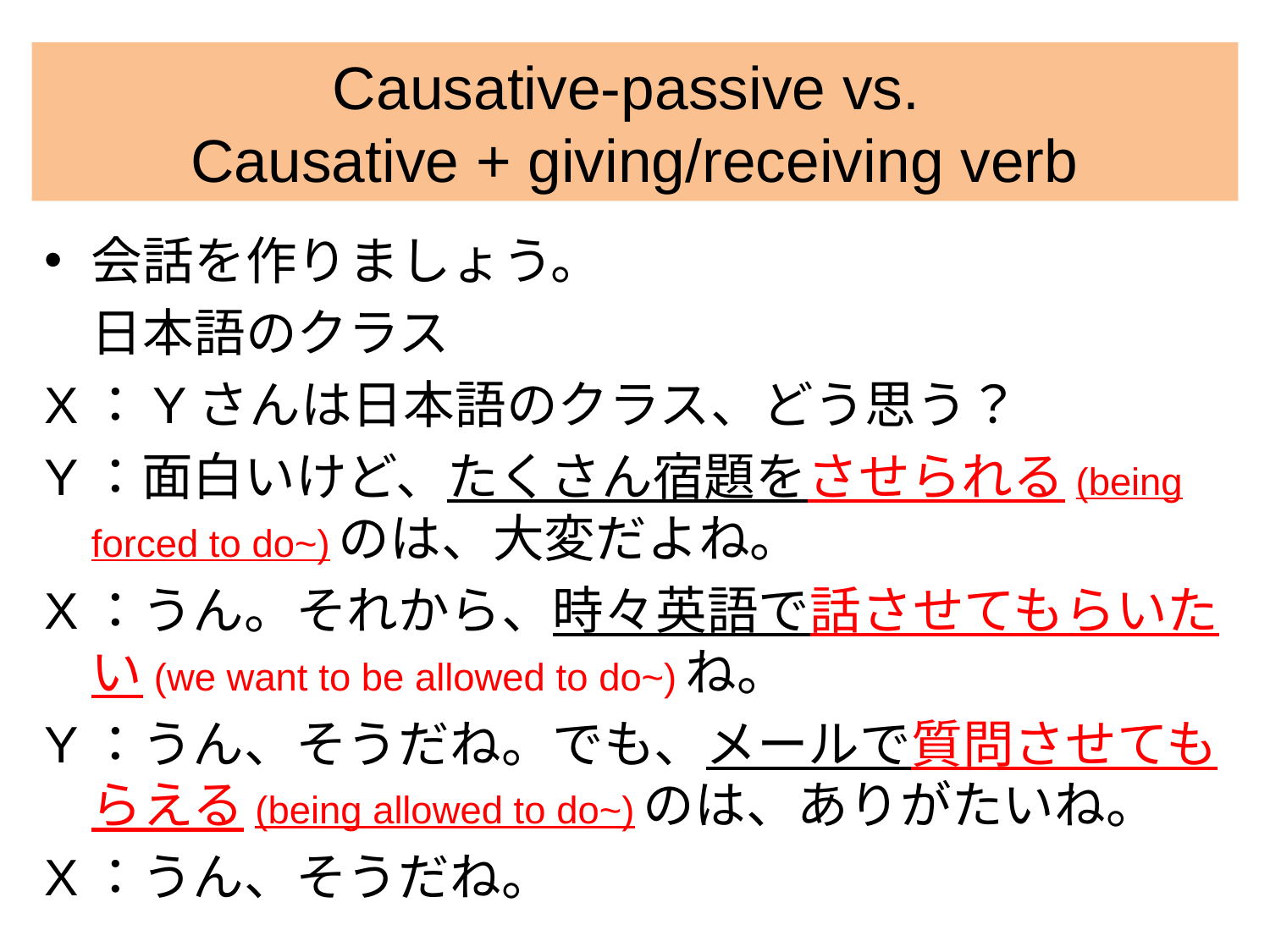

# Causative-passive vs. Causative + giving/receiving verb
会話を作りましょう。
	日本語のクラス
X：Yさんは日本語のクラス、どう思う？
Y：面白いけど、たくさん宿題をさせられる(being forced to do~)のは、大変だよね。
X：うん。それから、時々英語で話させてもらいたい(we want to be allowed to do~)ね。
Y：うん、そうだね。でも、メールで質問させてもらえる(being allowed to do~)のは、ありがたいね。
X：うん、そうだね。